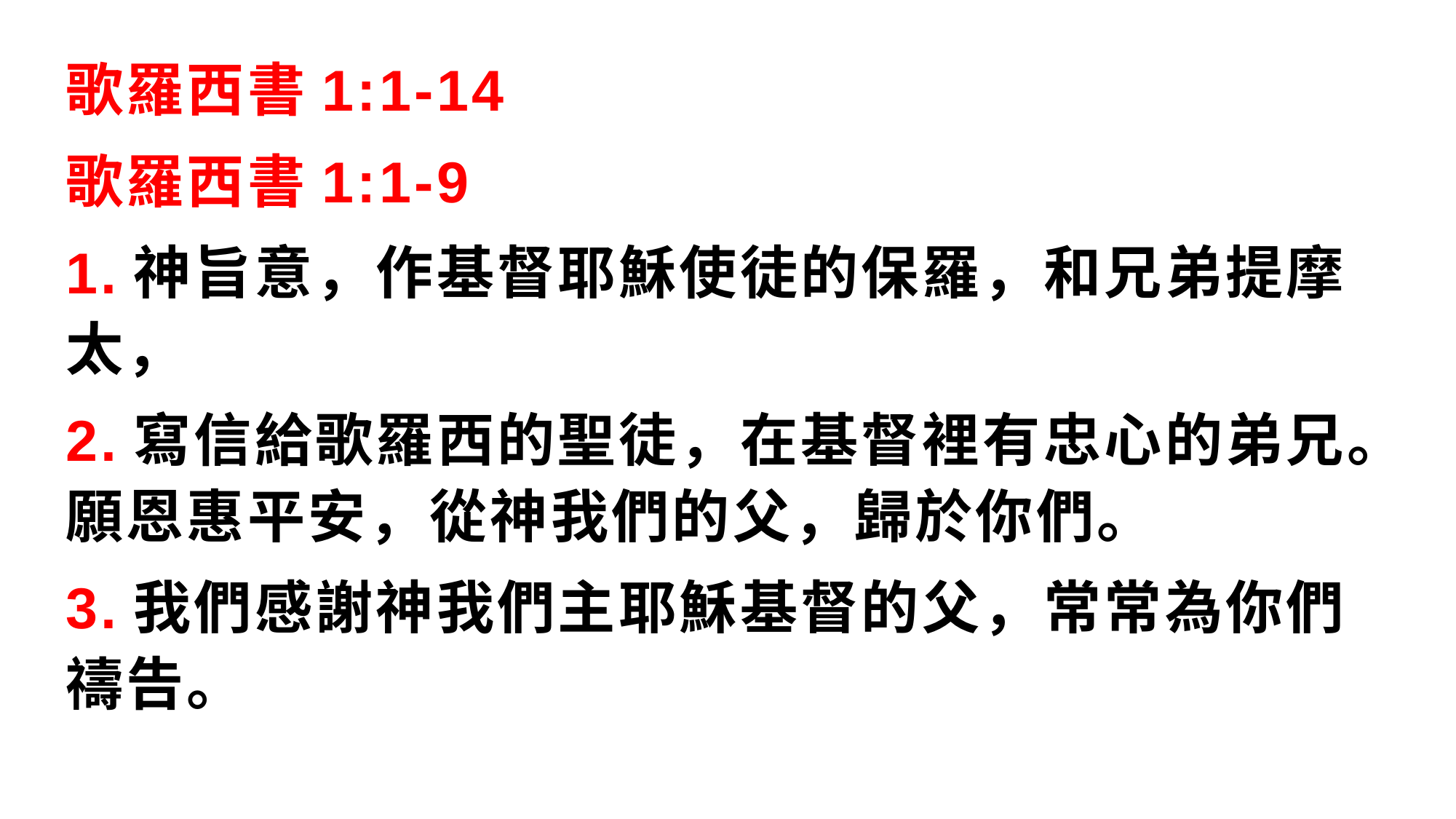

歌羅西書1:1-14
歌羅西書1:1-9
1.神旨意，作基督耶穌使徒的保羅，和兄弟提摩太，
2.寫信給歌羅西的聖徒，在基督裡有忠心的弟兄。願恩惠平安，從神我們的父，歸於你們。
3.我們感謝神我們主耶穌基督的父，常常為你們禱告。